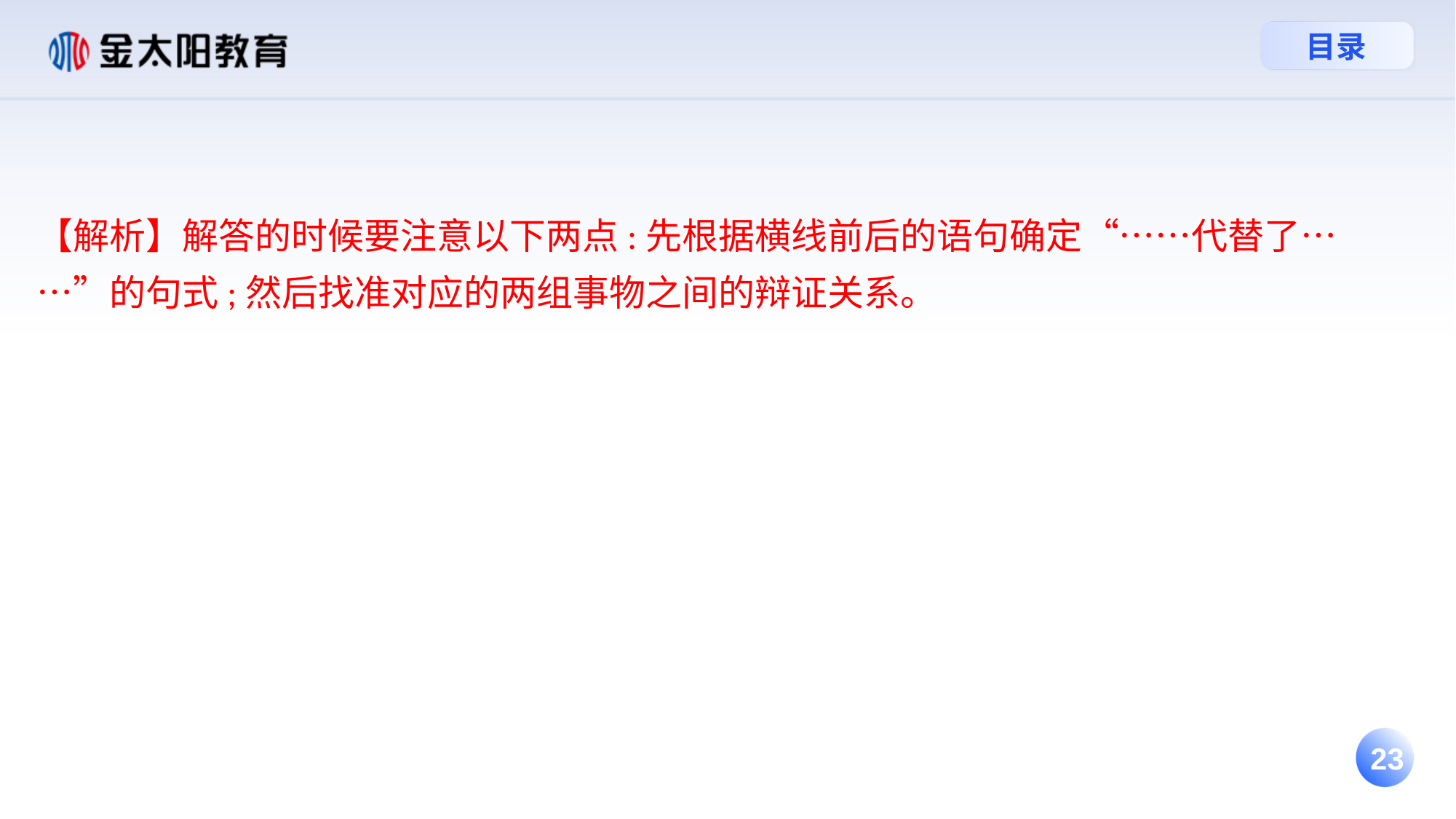

【解析】解答的时候要注意以下两点:先根据横线前后的语句确定“……代替了……”的句式;然后找准对应的两组事物之间的辩证关系。